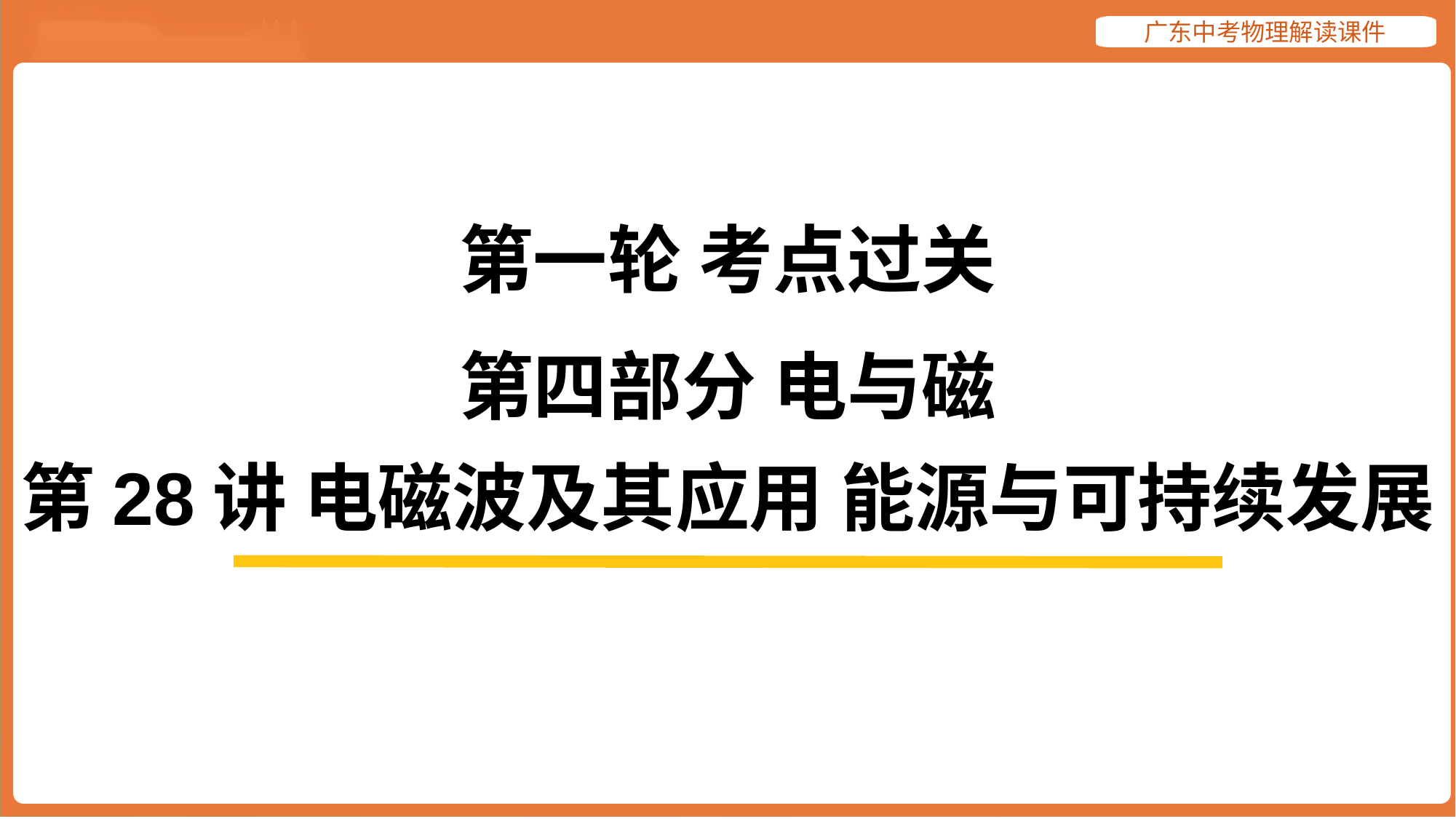

第一轮 考点过关
第四部分 电与磁
第28讲 电磁波及其应用 能源与可持续发展